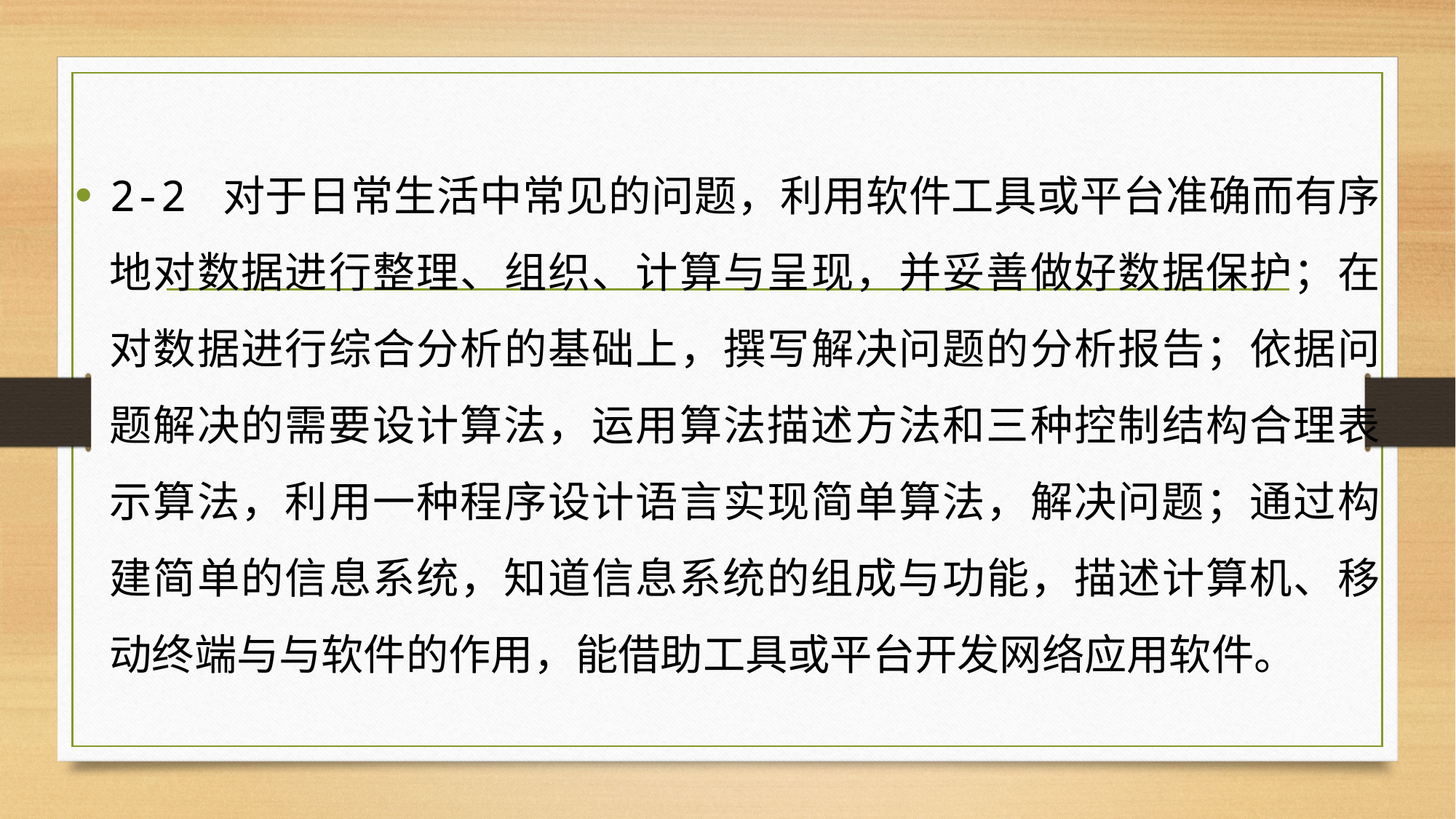

2-2 对于日常生活中常见的问题，利用软件工具或平台准确而有序地对数据进行整理、组织、计算与呈现，并妥善做好数据保护；在对数据进行综合分析的基础上，撰写解决问题的分析报告；依据问题解决的需要设计算法，运用算法描述方法和三种控制结构合理表示算法，利用一种程序设计语言实现简单算法，解决问题；通过构建简单的信息系统，知道信息系统的组成与功能，描述计算机、移动终端与与软件的作用，能借助工具或平台开发网络应用软件。